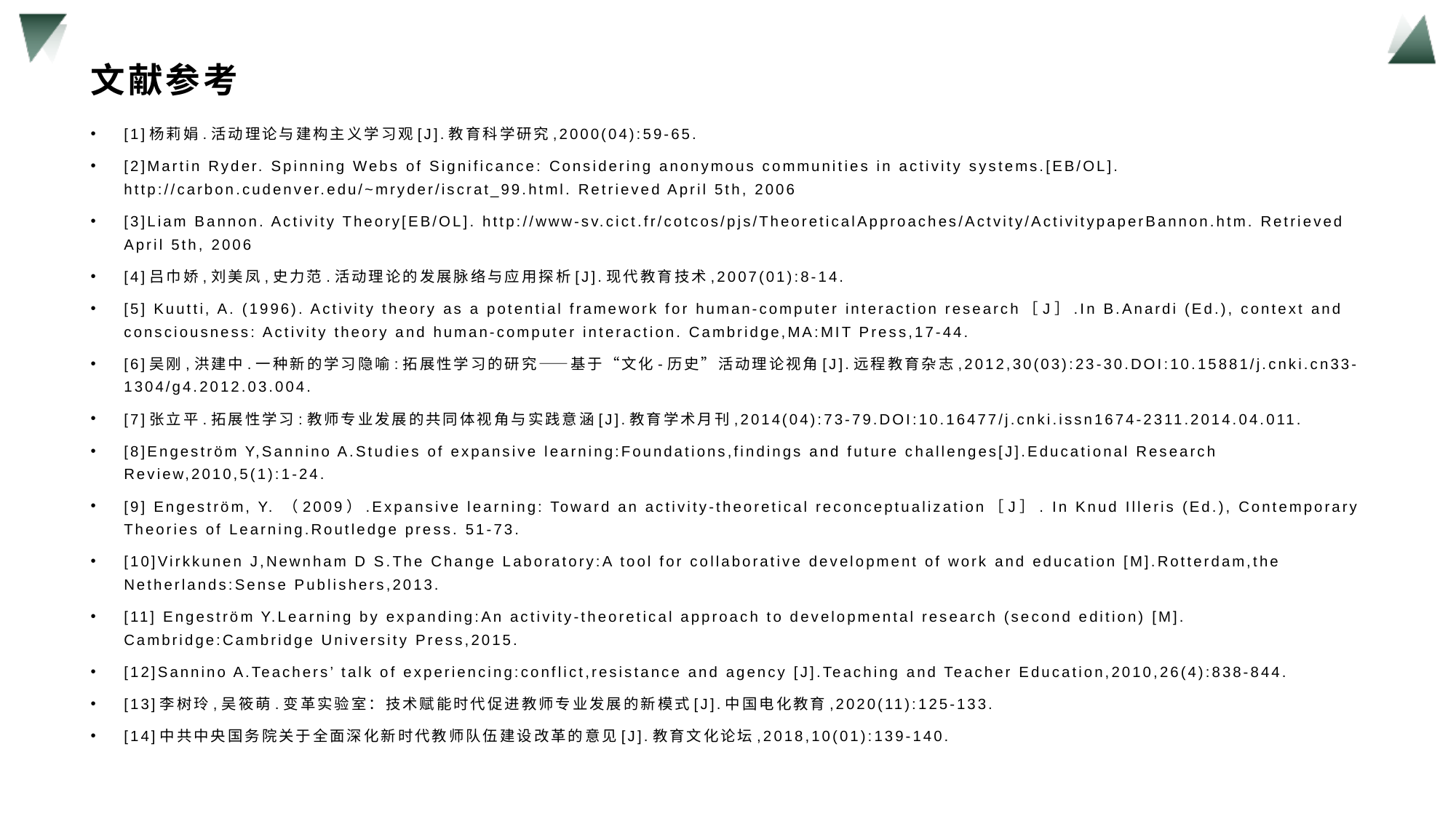

# 文献参考
[1]杨莉娟.活动理论与建构主义学习观[J].教育科学研究,2000(04):59-65.
[2]Martin Ryder. Spinning Webs of Significance: Considering anonymous communities in activity systems.[EB/OL]. http://carbon.cudenver.edu/~mryder/iscrat_99.html. Retrieved April 5th, 2006
[3]Liam Bannon. Activity Theory[EB/OL]. http://www-sv.cict.fr/cotcos/pjs/TheoreticalApproaches/Actvity/ActivitypaperBannon.htm. Retrieved April 5th, 2006
[4]吕巾娇,刘美凤,史力范.活动理论的发展脉络与应用探析[J].现代教育技术,2007(01):8-14.
[5] Kuutti, A. (1996). Activity theory as a potential framework for human-computer interaction research［J］.In B.Anardi (Ed.), context and consciousness: Activity theory and human-computer interaction. Cambridge,MA:MIT Press,17-44.
[6]吴刚,洪建中.一种新的学习隐喻:拓展性学习的研究——基于“文化-历史”活动理论视角[J].远程教育杂志,2012,30(03):23-30.DOI:10.15881/j.cnki.cn33-1304/g4.2012.03.004.
[7]张立平.拓展性学习:教师专业发展的共同体视角与实践意涵[J].教育学术月刊,2014(04):73-79.DOI:10.16477/j.cnki.issn1674-2311.2014.04.011.
[8]Engeström Y,Sannino A.Studies of expansive learning:Foundations,findings and future challenges[J].Educational Research Review,2010,5(1):1-24.
[9] Engeström, Y. （2009）.Expansive learning: Toward an activity-theoretical reconceptualization［J］. In Knud Illeris (Ed.), Contemporary Theories of Learning.Routledge press. 51-73.
[10]Virkkunen J,Newnham D S.The Change Laboratory:A tool for collaborative development of work and education [M].Rotterdam,the Netherlands:Sense Publishers,2013.
[11] Engeström Y.Learning by expanding:An activity-theoretical approach to developmental research (second edition) [M]. Cambridge:Cambridge University Press,2015.
[12]Sannino A.Teachers’ talk of experiencing:conflict,resistance and agency [J].Teaching and Teacher Education,2010,26(4):838-844.
[13]李树玲,吴筱萌.变革实验室：技术赋能时代促进教师专业发展的新模式[J].中国电化教育,2020(11):125-133.
[14]中共中央国务院关于全面深化新时代教师队伍建设改革的意见[J].教育文化论坛,2018,10(01):139-140.